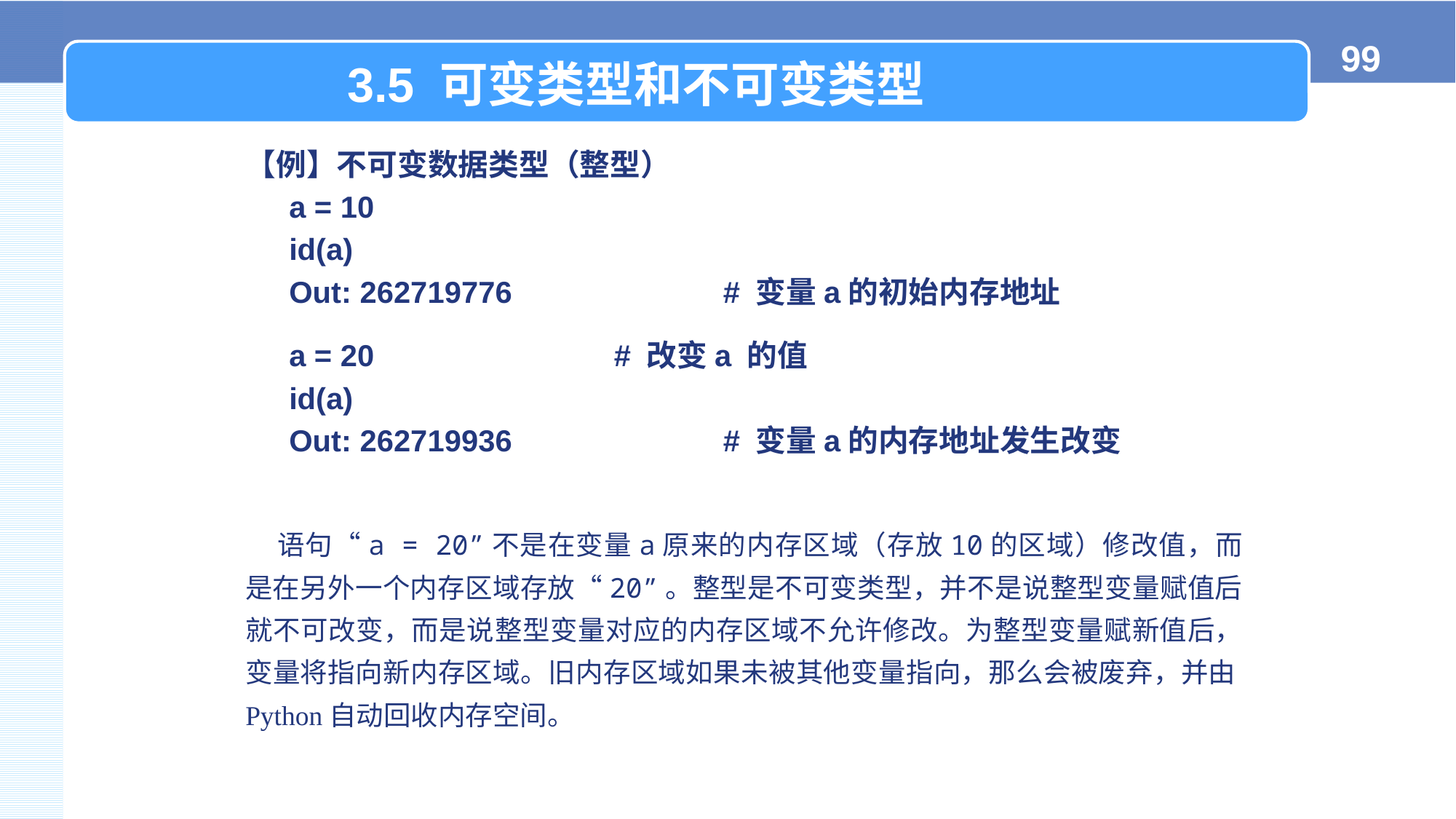

3.5 可变类型和不可变类型
【例】不可变数据类型（整型）
a = 10
id(a)
Out: 262719776		# 变量a的初始内存地址
a = 20			# 改变a 的值
id(a)
Out: 262719936		# 变量a的内存地址发生改变

语句“a = 20”不是在变量a原来的内存区域（存放10的区域）修改值，而是在另外一个内存区域存放“20”。整型是不可变类型，并不是说整型变量赋值后就不可改变，而是说整型变量对应的内存区域不允许修改。为整型变量赋新值后，变量将指向新内存区域。旧内存区域如果未被其他变量指向，那么会被废弃，并由Python自动回收内存空间。